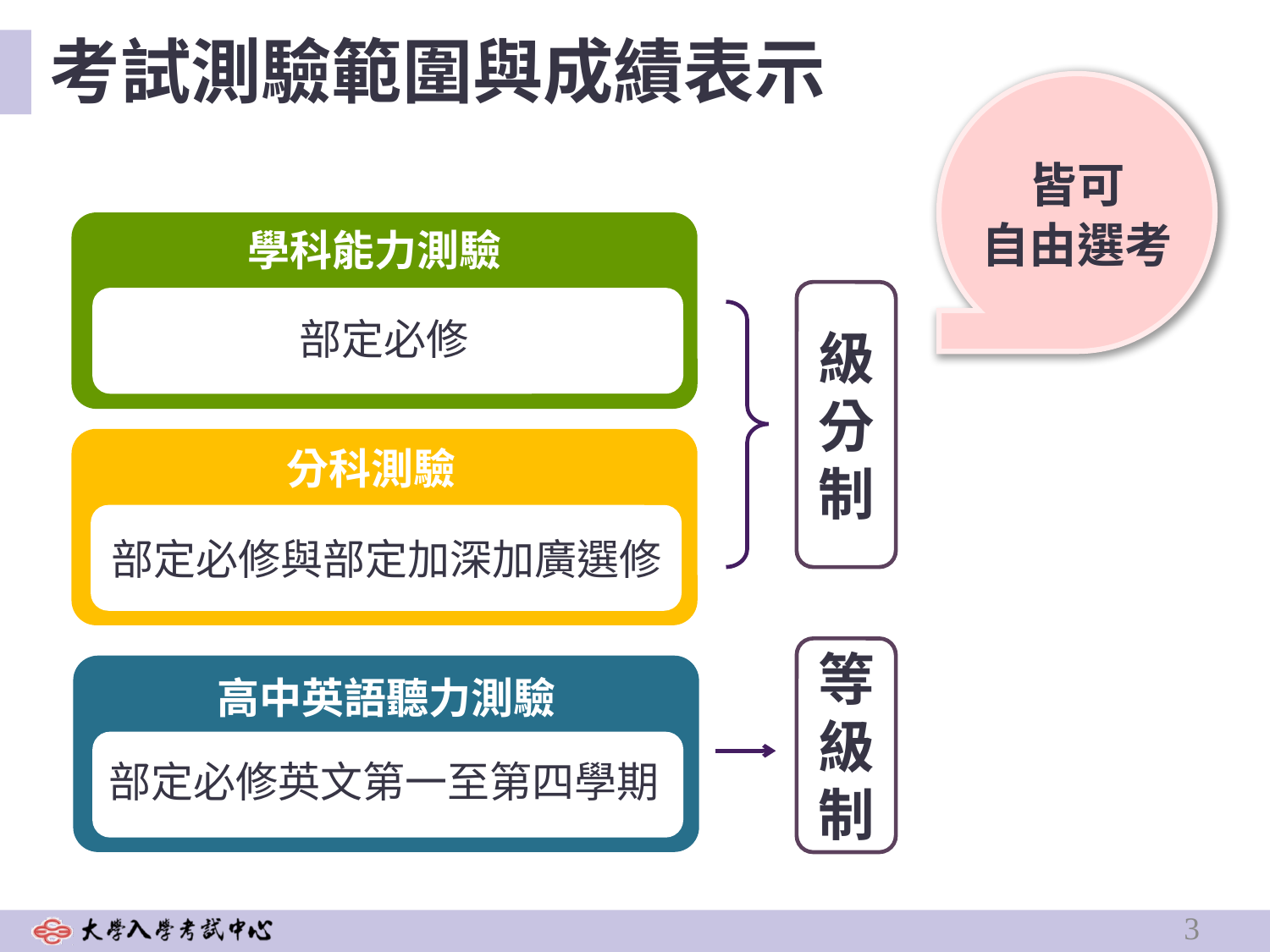

考試測驗範圍與成績表示
皆可
自由選考

學科能力測驗

分科測驗

部定必修與部定加深加廣選修

部定必修英文第一至第四學期
高中英語聽力測驗
部定必修
級分制

等級制
3